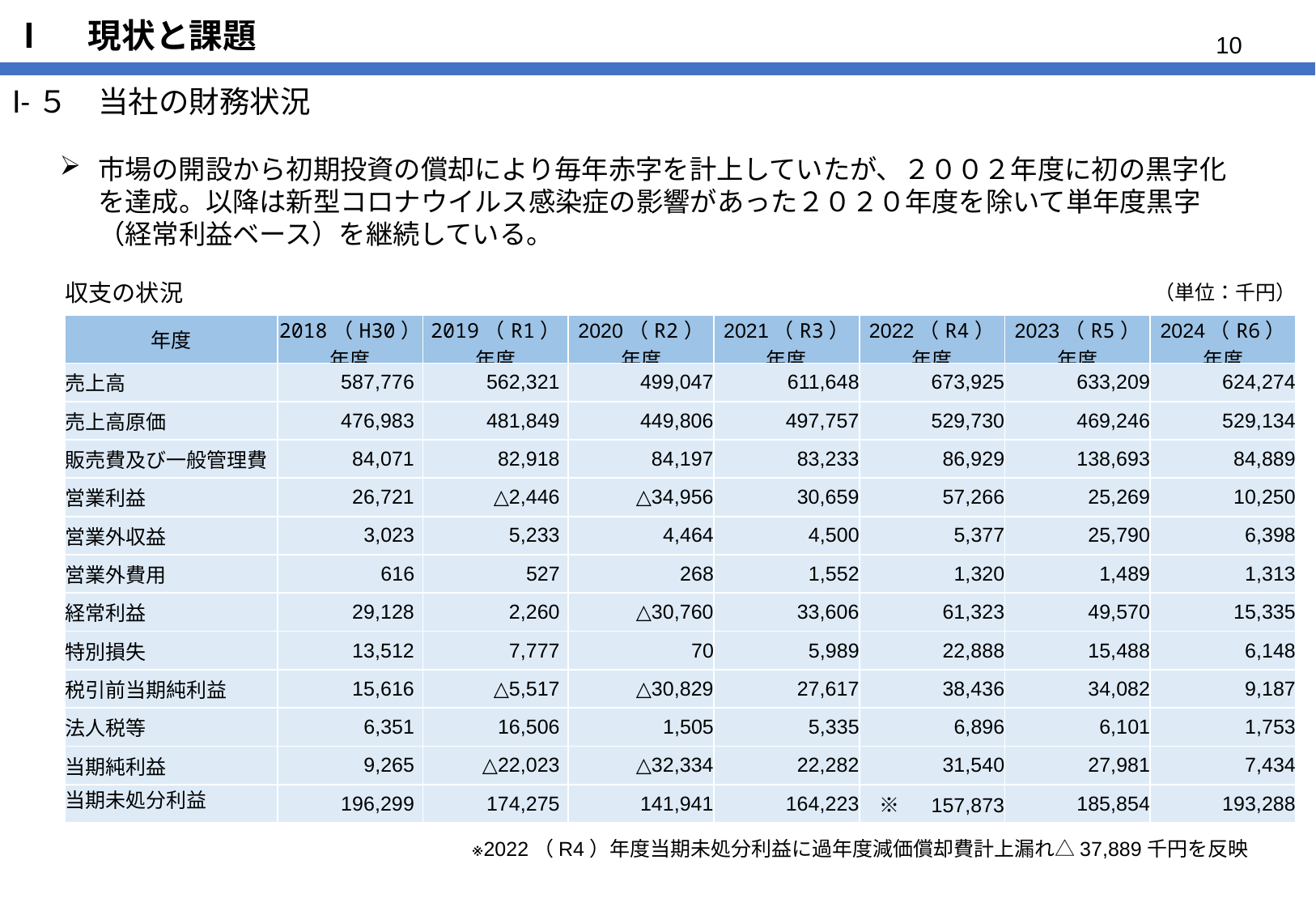

# Ⅰ　現状と課題
Ⅰ-５　当社の財務状況
市場の開設から初期投資の償却により毎年赤字を計上していたが、２００２年度に初の黒字化を達成。以降は新型コロナウイルス感染症の影響があった２０２０年度を除いて単年度黒字（経常利益ベース）を継続している。
| 収支の状況 |  |  |  |  |  |  | （単位：千円） |
| --- | --- | --- | --- | --- | --- | --- | --- |
| 年度 | 2018（H30）年度 | 2019（R1）年度 | 2020（R2）年度 | 2021（R3）年度 | 2022（R4）年度 | 2023（R5）年度 | 2024（R6）年度 |
| 売上高 | 587,776 | 562,321 | 499,047 | 611,648 | 673,925 | 633,209 | 624,274 |
| 売上高原価 | 476,983 | 481,849 | 449,806 | 497,757 | 529,730 | 469,246 | 529,134 |
| 販売費及び一般管理費 | 84,071 | 82,918 | 84,197 | 83,233 | 86,929 | 138,693 | 84,889 |
| 営業利益 | 26,721 | △2,446 | △34,956 | 30,659 | 57,266 | 25,269 | 10,250 |
| 営業外収益 | 3,023 | 5,233 | 4,464 | 4,500 | 5,377 | 25,790 | 6,398 |
| 営業外費用 | 616 | 527 | 268 | 1,552 | 1,320 | 1,489 | 1,313 |
| 経常利益 | 29,128 | 2,260 | △30,760 | 33,606 | 61,323 | 49,570 | 15,335 |
| 特別損失 | 13,512 | 7,777 | 70 | 5,989 | 22,888 | 15,488 | 6,148 |
| 税引前当期純利益 | 15,616 | △5,517 | △30,829 | 27,617 | 38,436 | 34,082 | 9,187 |
| 法人税等 | 6,351 | 16,506 | 1,505 | 5,335 | 6,896 | 6,101 | 1,753 |
| 当期純利益 | 9,265 | △22,023 | △32,334 | 22,282 | 31,540 | 27,981 | 7,434 |
| 当期未処分利益 | 196,299 | 174,275 | 141,941 | 164,223 | ※　157,873 | 185,854 | 193,288 |
|  |  |  |  |  |  |  |  |
※2022（R4）年度当期未処分利益に過年度減価償却費計上漏れ△37,889千円を反映